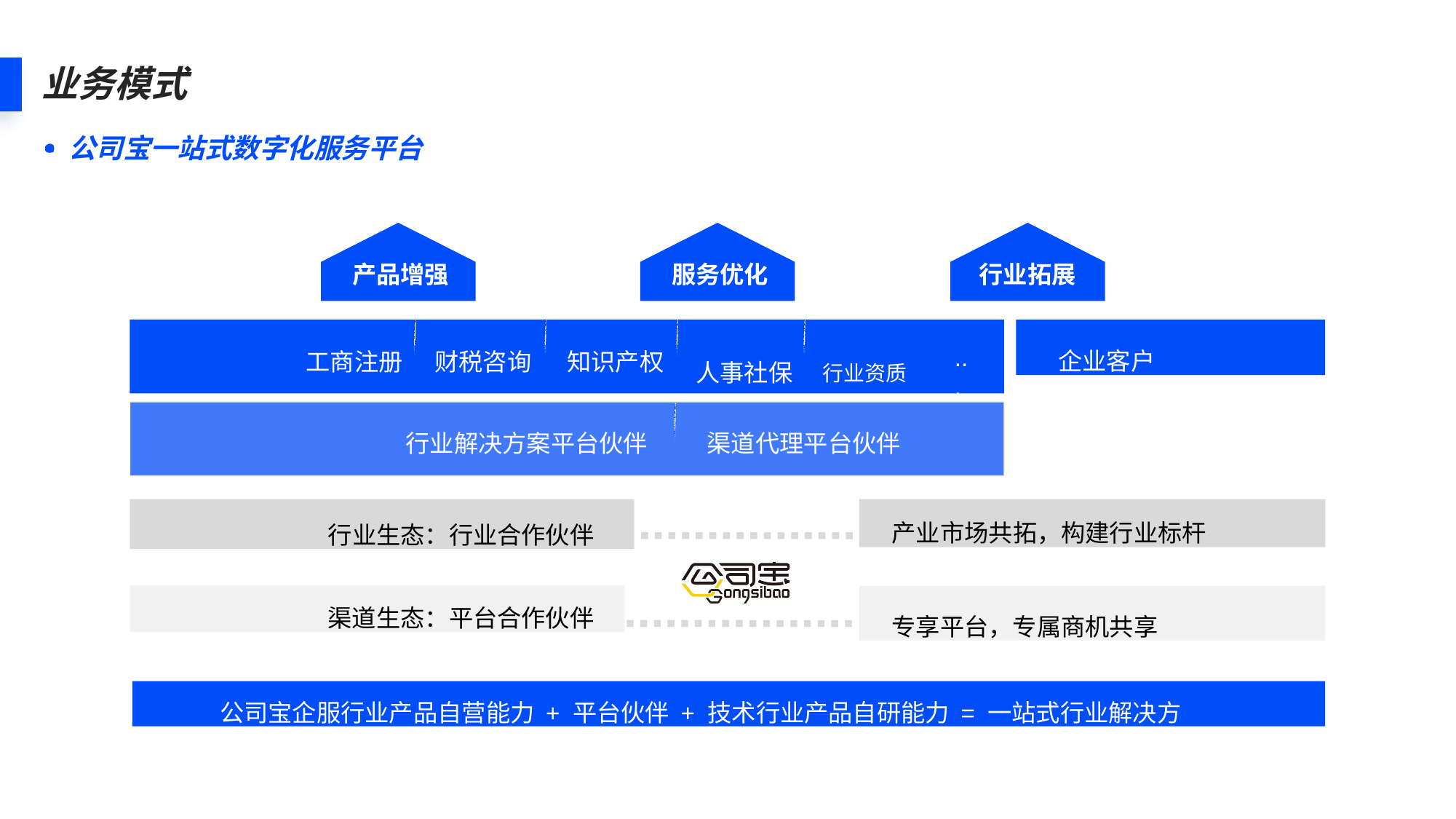

# 业务模式
公司宝一站式数字化服务平台

产品增强
服务优化
行业拓展

企业客户
...
人事社保	行业资质
工商注册
财税咨询
知识产权

行业解决方案平台伙伴
渠道代理平台伙伴	平台伙伴
行业生态：行业合作伙伴
产业市场共拓，构建行业标杆

渠道生态：平台合作伙伴

专享平台，专属商机共享

公司宝企服行业产品自营能力 + 平台伙伴 + 技术行业产品自研能力 = 一站式行业解决方